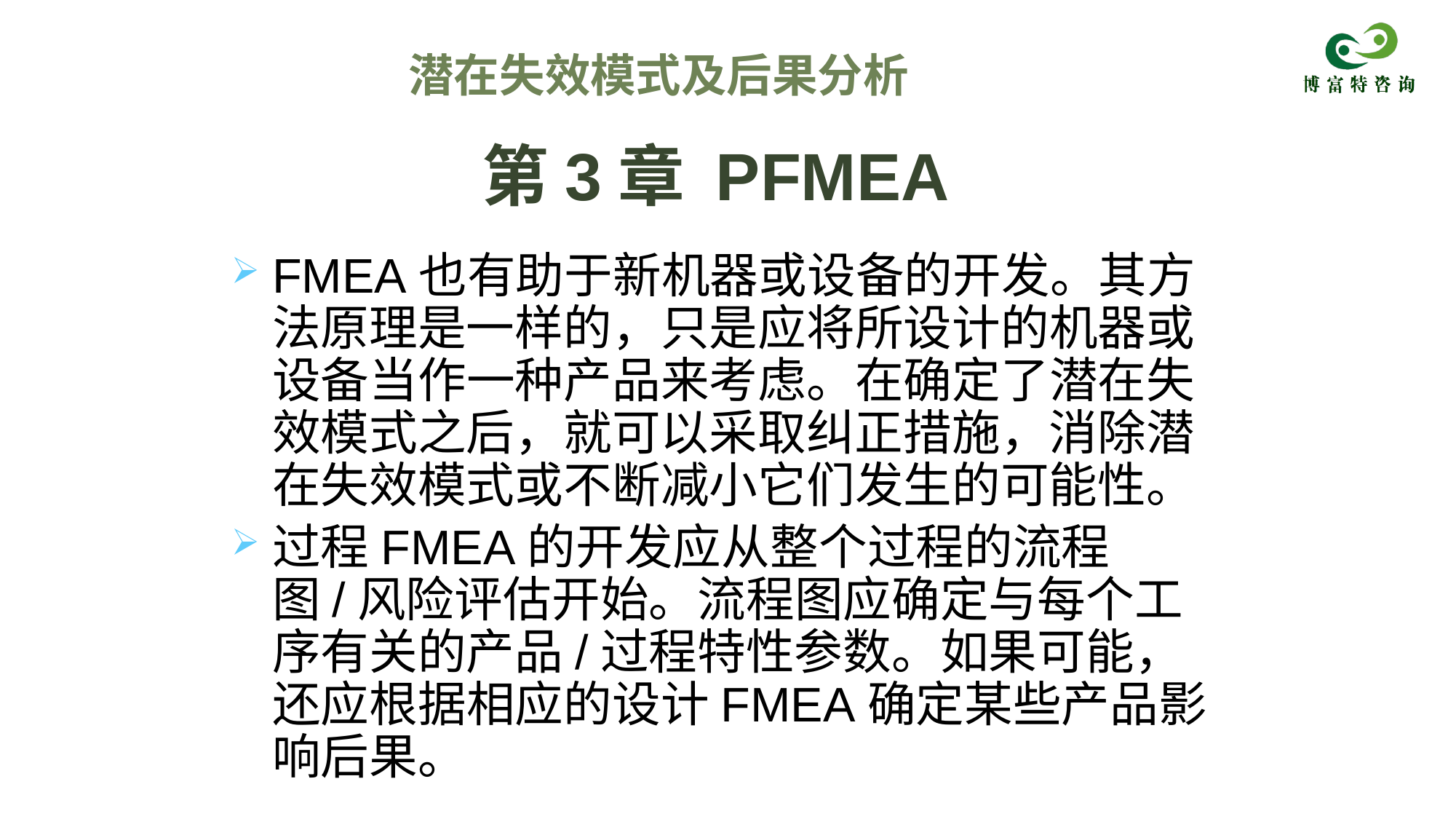

潜在失效模式及后果分析
# 第3章 PFMEA
FMEA也有助于新机器或设备的开发。其方法原理是一样的，只是应将所设计的机器或设备当作一种产品来考虑。在确定了潜在失效模式之后，就可以采取纠正措施，消除潜在失效模式或不断减小它们发生的可能性。
过程FMEA的开发应从整个过程的流程图/风险评估开始。流程图应确定与每个工序有关的产品/过程特性参数。如果可能，还应根据相应的设计FMEA确定某些产品影响后果。
28